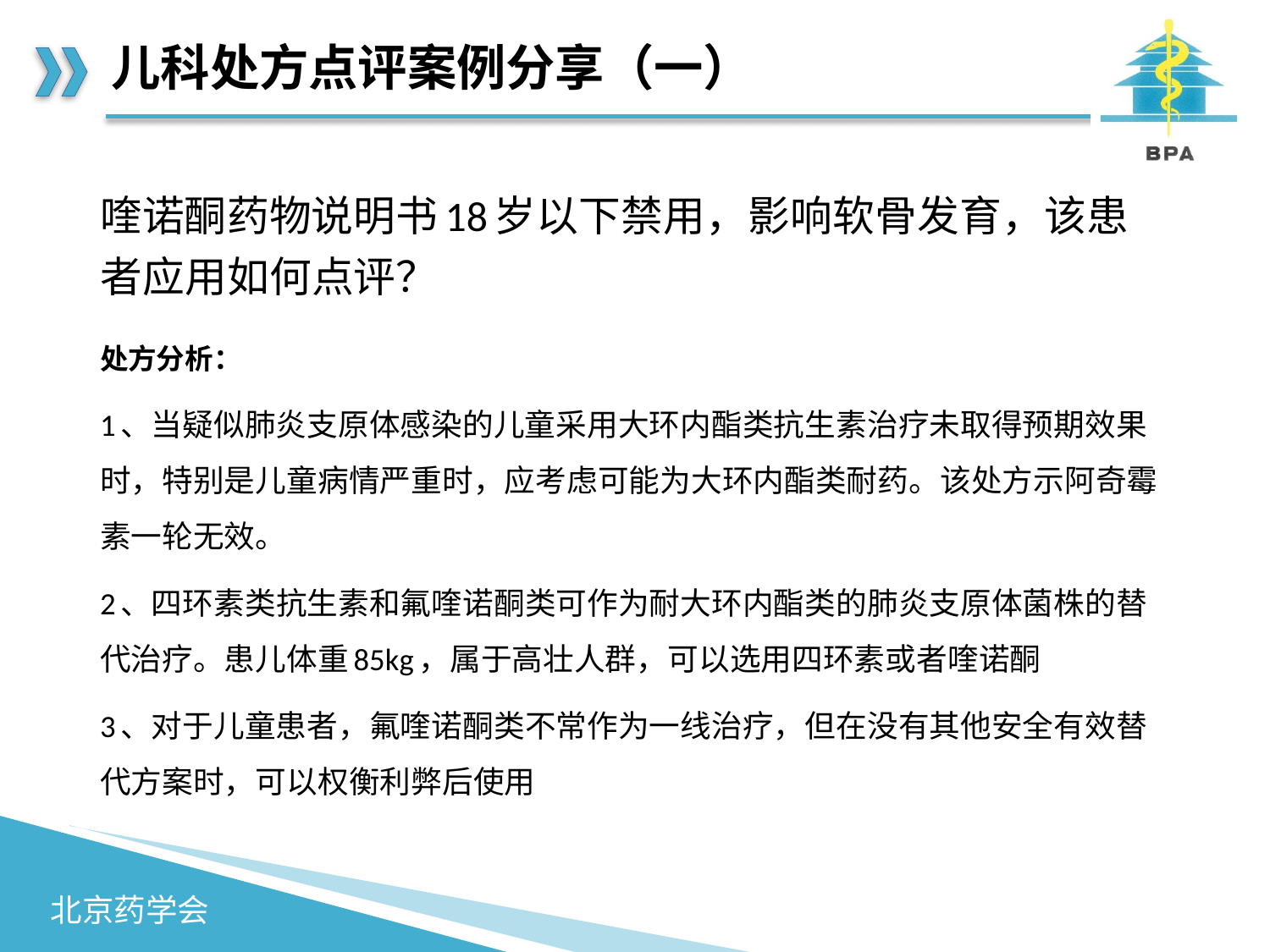

# 儿科处方点评案例分享（一）
喹诺酮药物说明书18岁以下禁用，影响软骨发育，该患者应用如何点评？

处方分析：
1、当疑似肺炎支原体感染的儿童采用大环内酯类抗生素治疗未取得预期效果时，特别是儿童病情严重时，应考虑可能为大环内酯类耐药。该处方示阿奇霉素一轮无效。
2、四环素类抗生素和氟喹诺酮类可作为耐大环内酯类的肺炎支原体菌株的替代治疗。患儿体重85kg，属于高壮人群，可以选用四环素或者喹诺酮
3、对于儿童患者，氟喹诺酮类不常作为一线治疗，但在没有其他安全有效替代方案时，可以权衡利弊后使用